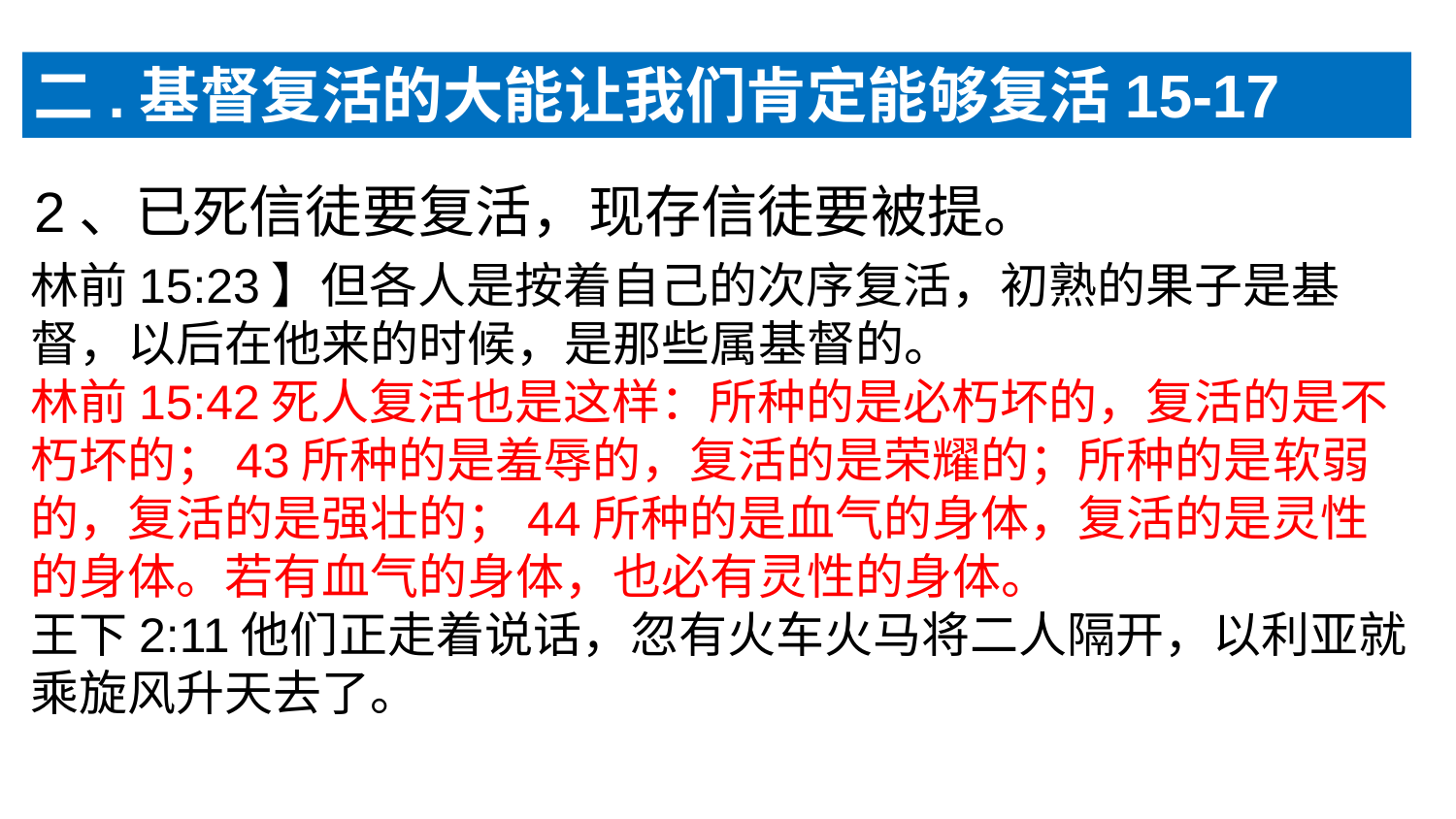

二.基督复活的大能让我们肯定能够复活15-17
8
2、已死信徒要复活，现存信徒要被提。
林前15:23】但各人是按着自己的次序复活，初熟的果子是基督，以后在他来的时候，是那些属基督的。
林前15:42死人复活也是这样：所种的是必朽坏的，复活的是不朽坏的；43所种的是羞辱的，复活的是荣耀的；所种的是软弱的，复活的是强壮的；44所种的是血气的身体，复活的是灵性的身体。若有血气的身体，也必有灵性的身体。
王下2:11他们正走着说话，忽有火车火马将二人隔开，以利亚就乘旋风升天去了。